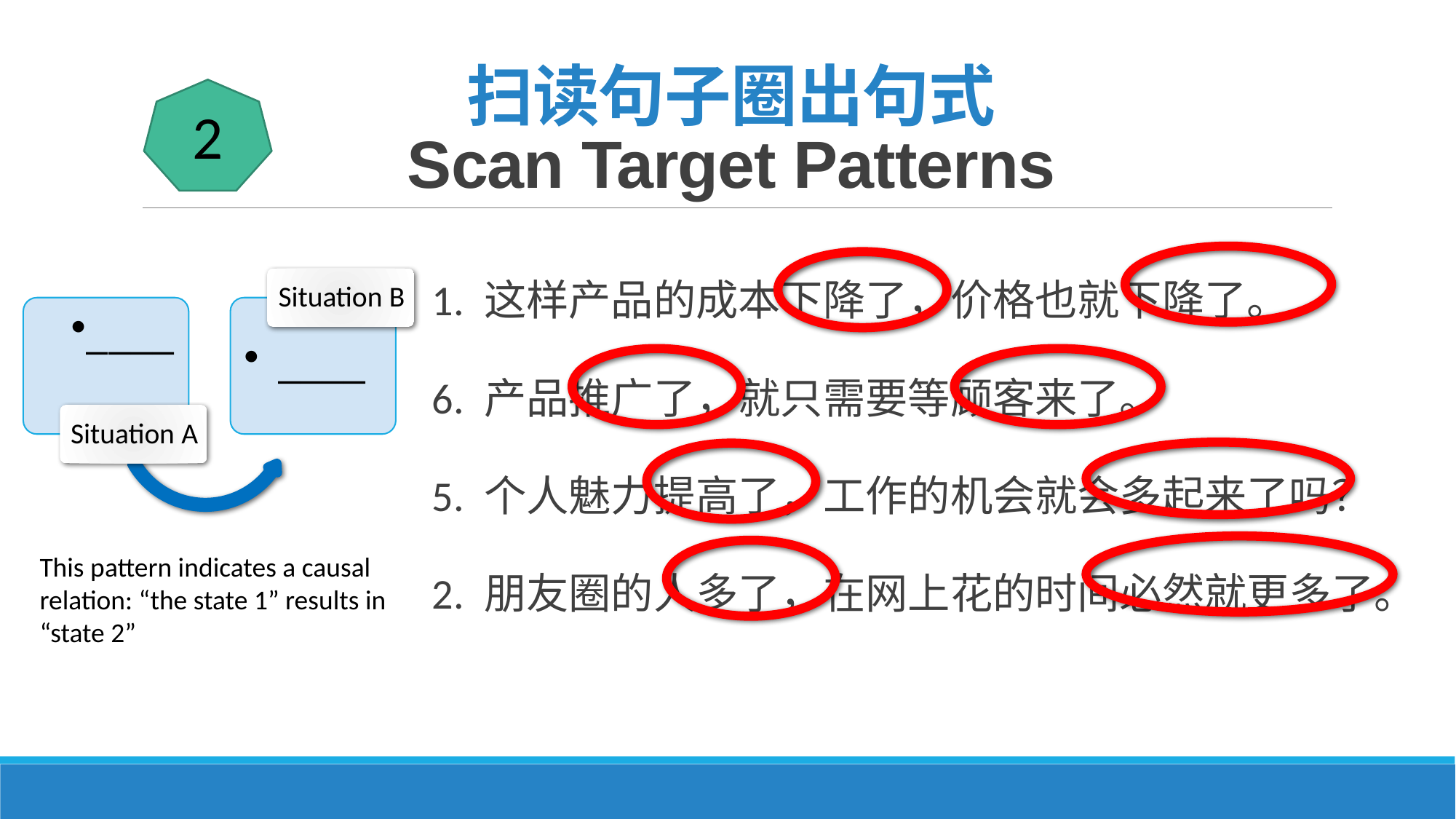

# 扫读句子圈出句式 Scan Target Patterns
2
____
Situation A
____
Situation B
1. 这样产品的成本下降了，价格也就下降了。
6. 产品推广了，就只需要等顾客来了。
5. 个人魅力提高了，工作的机会就会多起来了吗？
2. 朋友圈的人多了，在网上花的时间必然就更多了。

This pattern indicates a causal relation: “the state 1” results in “state 2”